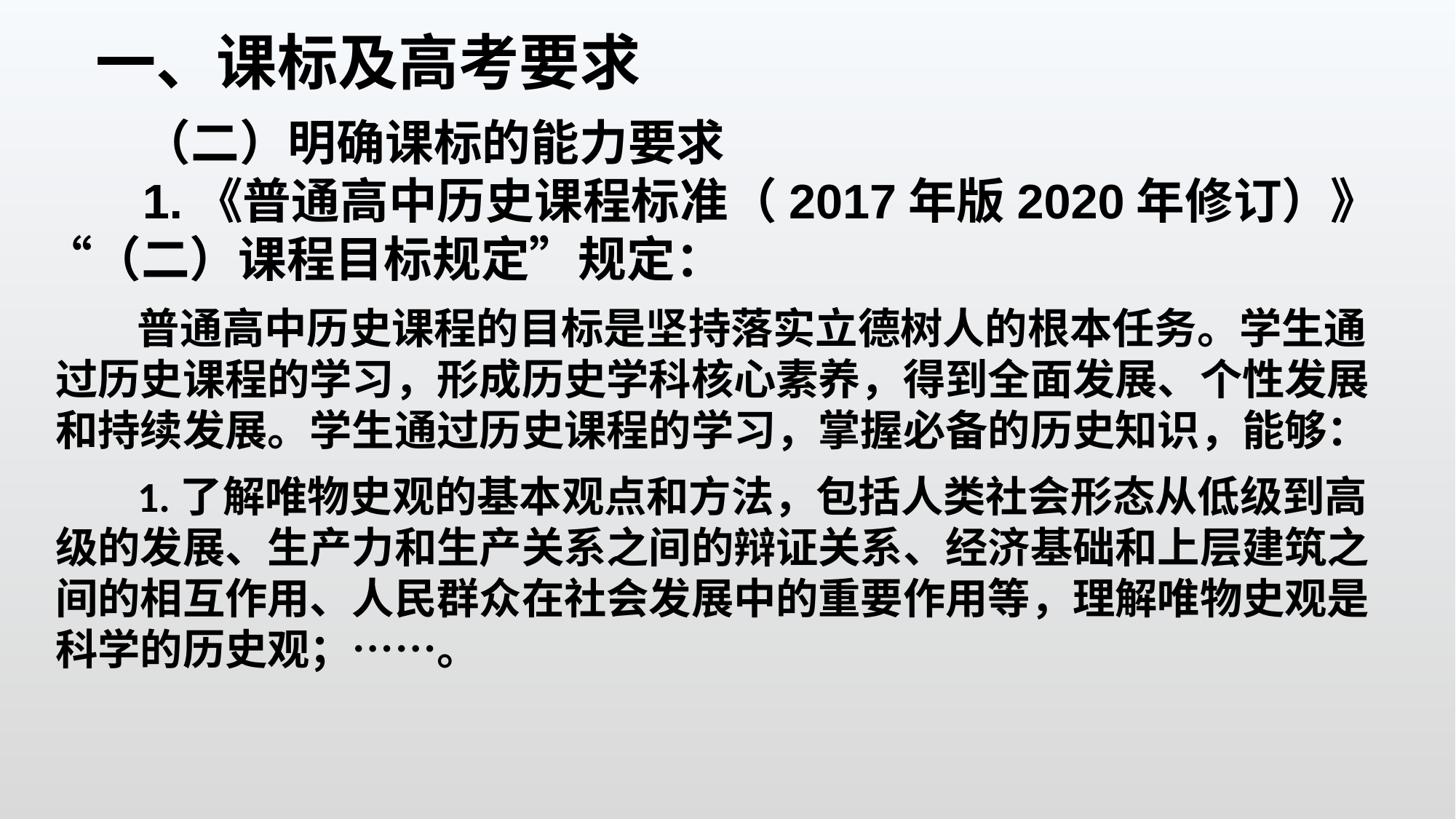

一、课标及高考要求
（二）明确课标的能力要求
1.《普通高中历史课程标准（2017年版2020年修订）》“（二）课程目标规定”规定：
普通高中历史课程的目标是坚持落实立德树人的根本任务。学生通过历史课程的学习，形成历史学科核心素养，得到全面发展、个性发展和持续发展。学生通过历史课程的学习，掌握必备的历史知识，能够：
1.了解唯物史观的基本观点和方法，包括人类社会形态从低级到高级的发展、生产力和生产关系之间的辩证关系、经济基础和上层建筑之间的相互作用、人民群众在社会发展中的重要作用等，理解唯物史观是科学的历史观；……。